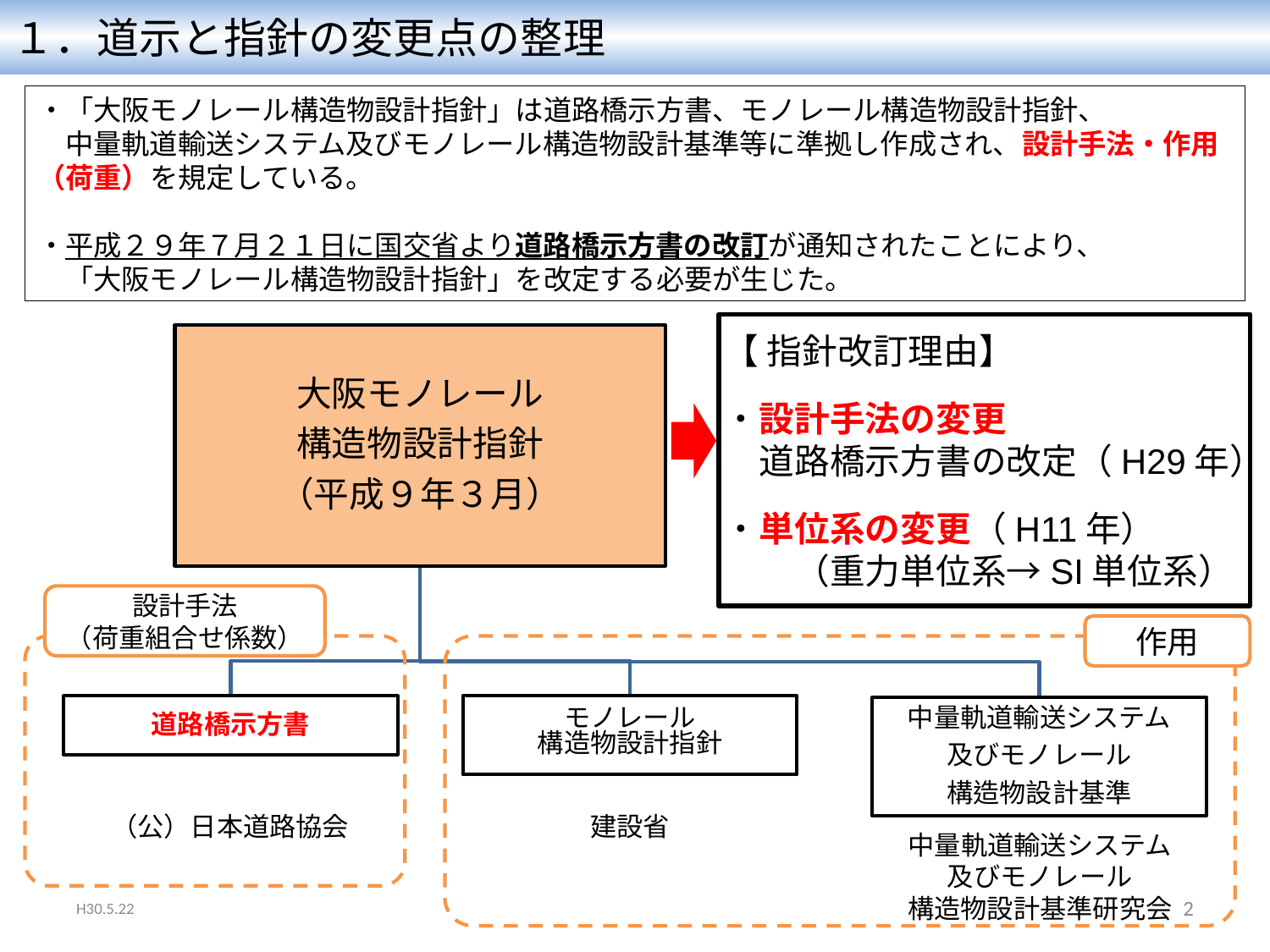

１．道示と指針の変更点の整理
・「大阪モノレール構造物設計指針」は道路橋示方書、モノレール構造物設計指針、
　中量軌道輸送システム及びモノレール構造物設計基準等に準拠し作成され、設計手法・作用（荷重）を規定している。

・平成２９年７月２１日に国交省より道路橋示方書の改訂が通知されたことにより、
　「大阪モノレール構造物設計指針」を改定する必要が生じた。
大阪モノレール
構造物設計指針
（平成９年３月）
道路橋示方書
モノレール
構造物設計指針
中量軌道輸送システム
及びモノレール
構造物設計基準
【 指針改訂理由】

・設計手法の変更
　道路橋示方書の改定（H29年）

・単位系の変更（H11年）
　　（重力単位系→SI単位系）

設計手法
（荷重組合せ係数）
作用

建設省
（公）日本道路協会
中量軌道輸送システム
及びモノレール
構造物設計基準研究会
H30.5.22
2